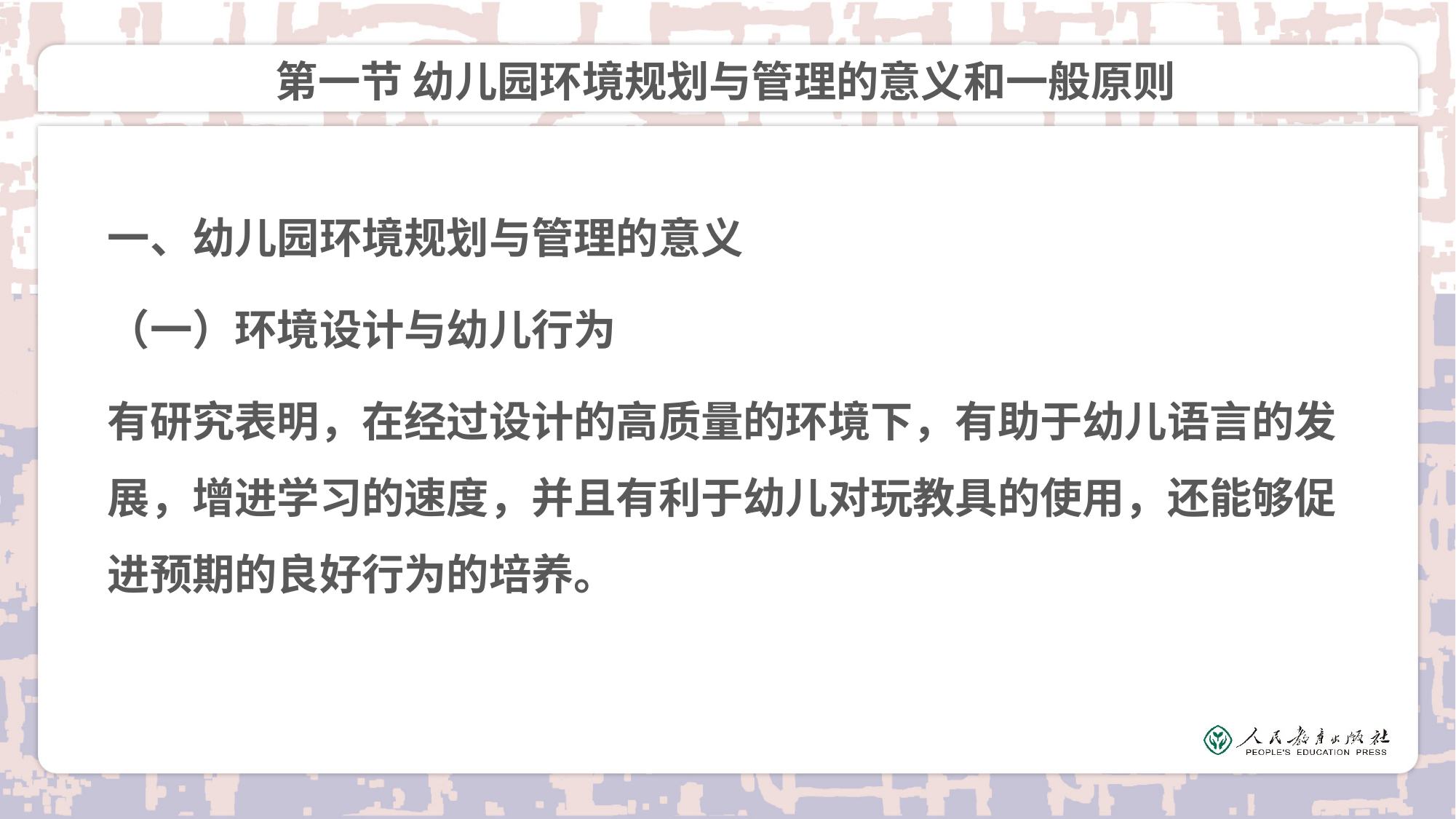

# 第一节 幼儿园环境规划与管理的意义和一般原则
一、幼儿园环境规划与管理的意义
（一）环境设计与幼儿行为
有研究表明，在经过设计的高质量的环境下，有助于幼儿语言的发展，增进学习的速度，并且有利于幼儿对玩教具的使用，还能够促进预期的良好行为的培养。